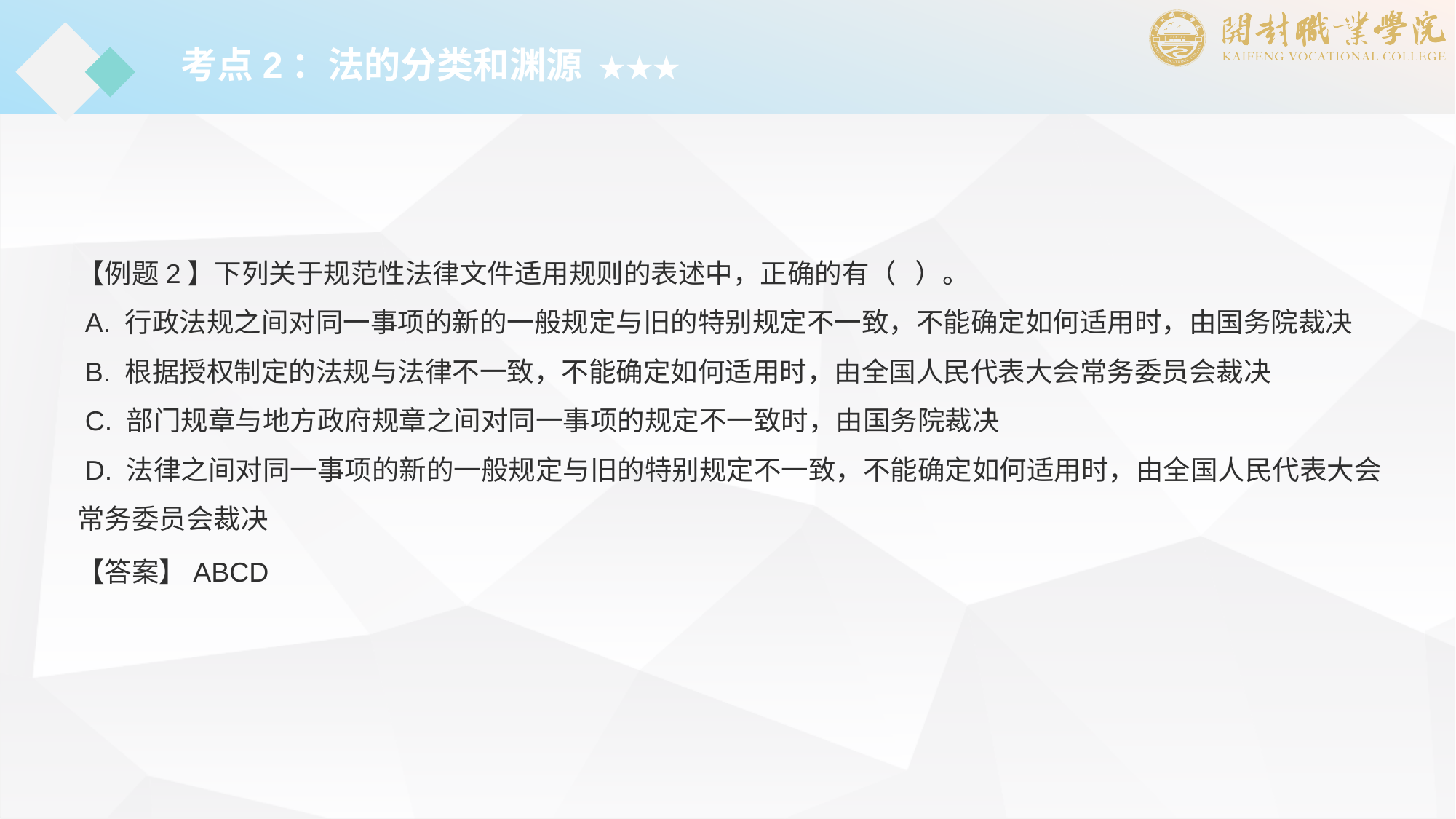

考点2：法的分类和渊源  ★★★
【例题2】下列关于规范性法律文件适用规则的表述中，正确的有（   ）。
 A. 行政法规之间对同一事项的新的一般规定与旧的特别规定不一致，不能确定如何适用时，由国务院裁决
 B. 根据授权制定的法规与法律不一致，不能确定如何适用时，由全国人民代表大会常务委员会裁决
 C. 部门规章与地方政府规章之间对同一事项的规定不一致时，由国务院裁决
 D. 法律之间对同一事项的新的一般规定与旧的特别规定不一致，不能确定如何适用时，由全国人民代表大会常务委员会裁决
【答案】ABCD